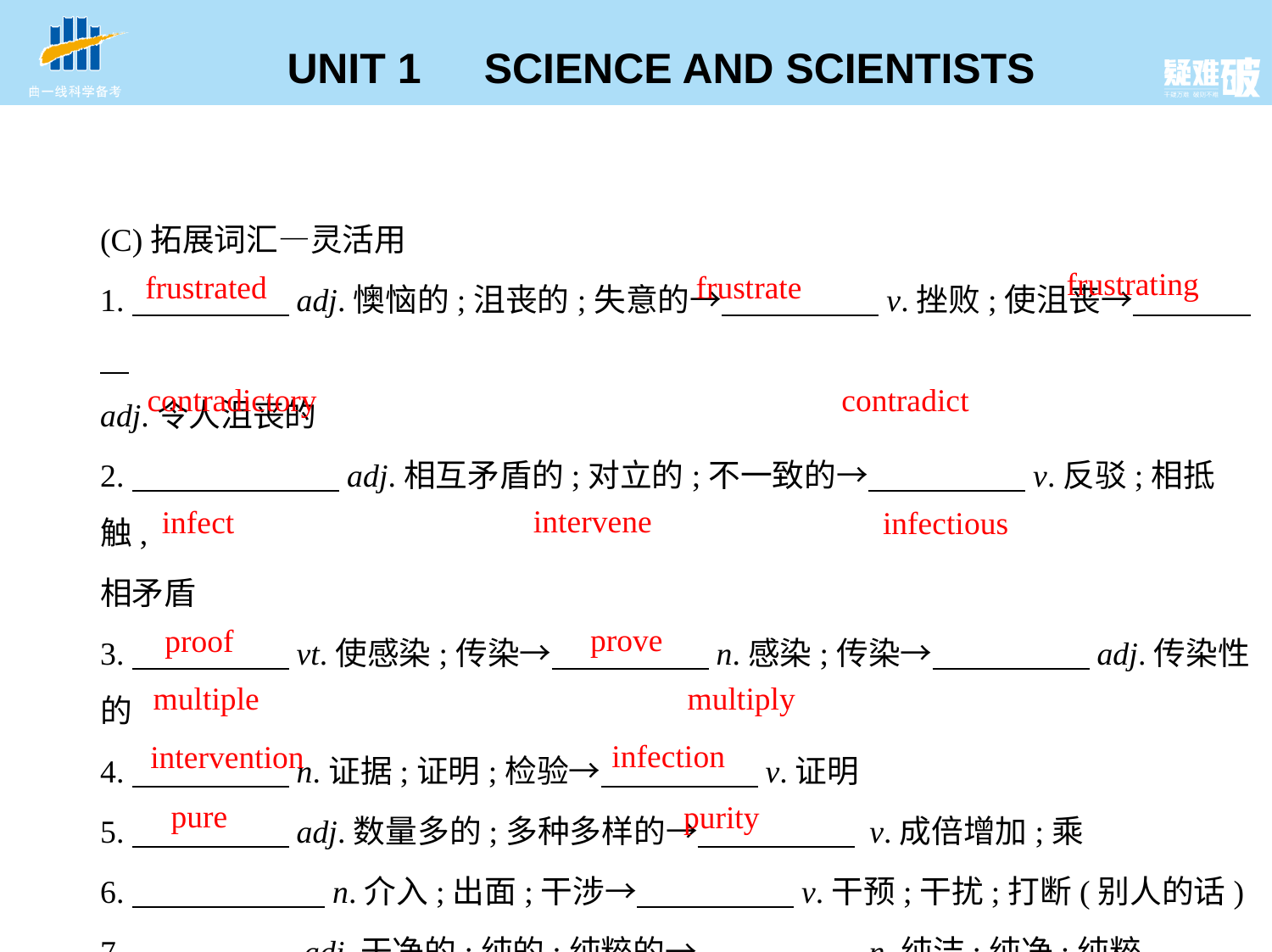

(C)拓展词汇—灵活用
1.　　　　    adj.懊恼的;沮丧的;失意的→　　　　    v.挫败;使沮丧→　　　        
adj.令人沮丧的
2.　　　       　    adj.相互矛盾的;对立的;不一致的→　　　　    v.反驳;相抵触,
相矛盾
3.　　　　    vt.使感染;传染→　　　　    n.感染;传染→　　　　    adj.传染性
的
4.　　　　    n.证据;证明;检验→　　　　    v.证明
5.　　　　    adj.数量多的;多种多样的→　　　　     v.成倍增加;乘
6.　　　　         n.介入;出面;干涉→　　　　    v.干预;干扰;打断(别人的话)
7.　　　　     adj.干净的;纯的;纯粹的→　　　　     n.纯洁;纯净;纯粹
frustrating
frustrate
frustrated
contradictory
contradict
intervene
infect
infectious
prove
proof
multiple
multiply
infection
intervention
pure
purity